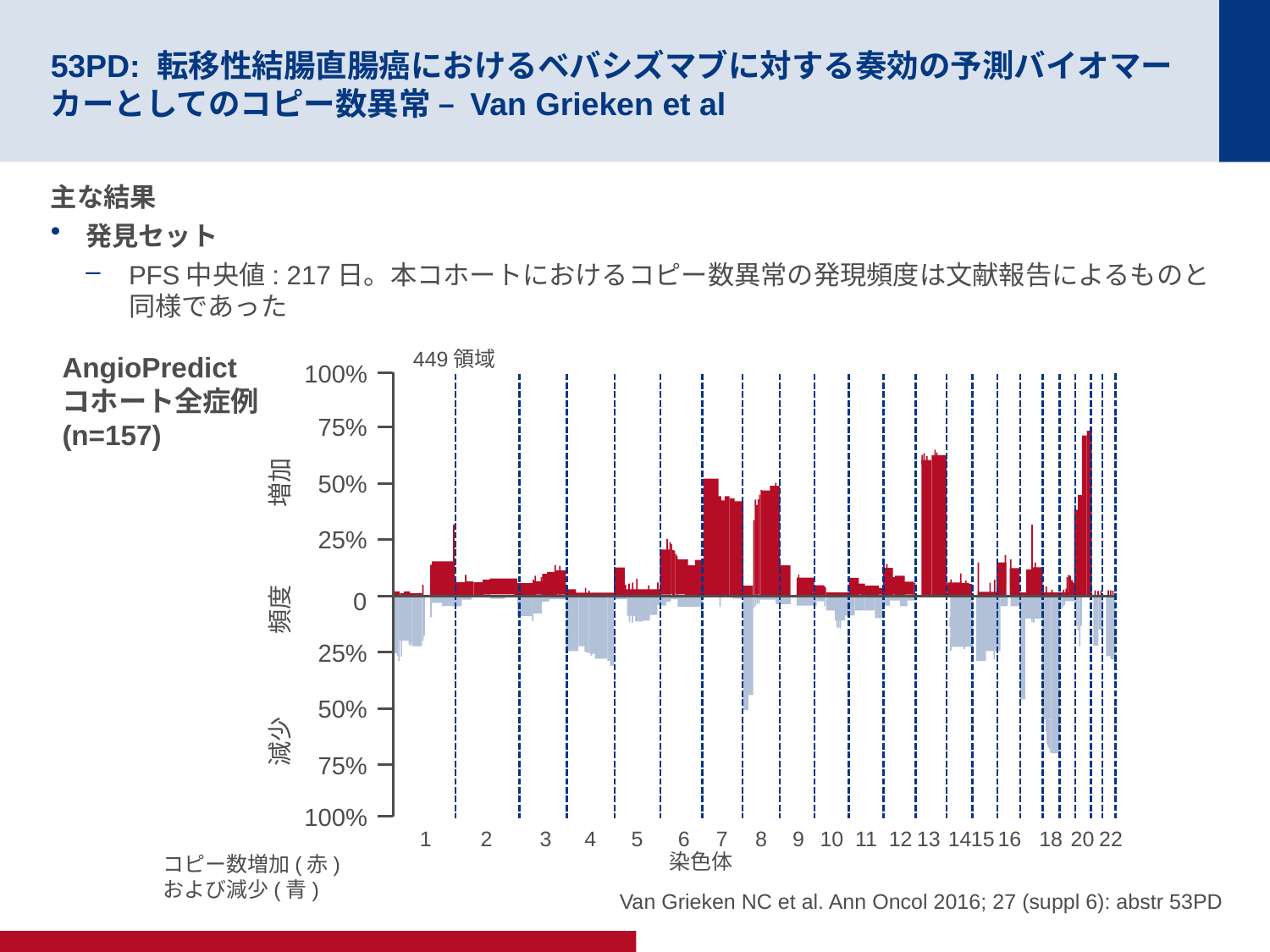

# 53PD: 転移性結腸直腸癌におけるベバシズマブに対する奏効の予測バイオマーカーとしてのコピー数異常 – Van Grieken et al
主な結果
発見セット
PFS中央値: 217日。本コホートにおけるコピー数異常の発現頻度は文献報告によるものと同様であった

449領域
100%
75%

50%

25%

0

減少	 頻度	 増加

25%

50%

75%
100%
15
13
1
2
3
4
5
6
7
8
9
10
11
12
14
16
18
20
22
染色体
AngioPredict
コホート全症例
(n=157)
コピー数増加(赤)
および減少(青)
Van Grieken NC et al. Ann Oncol 2016; 27 (suppl 6): abstr 53PD